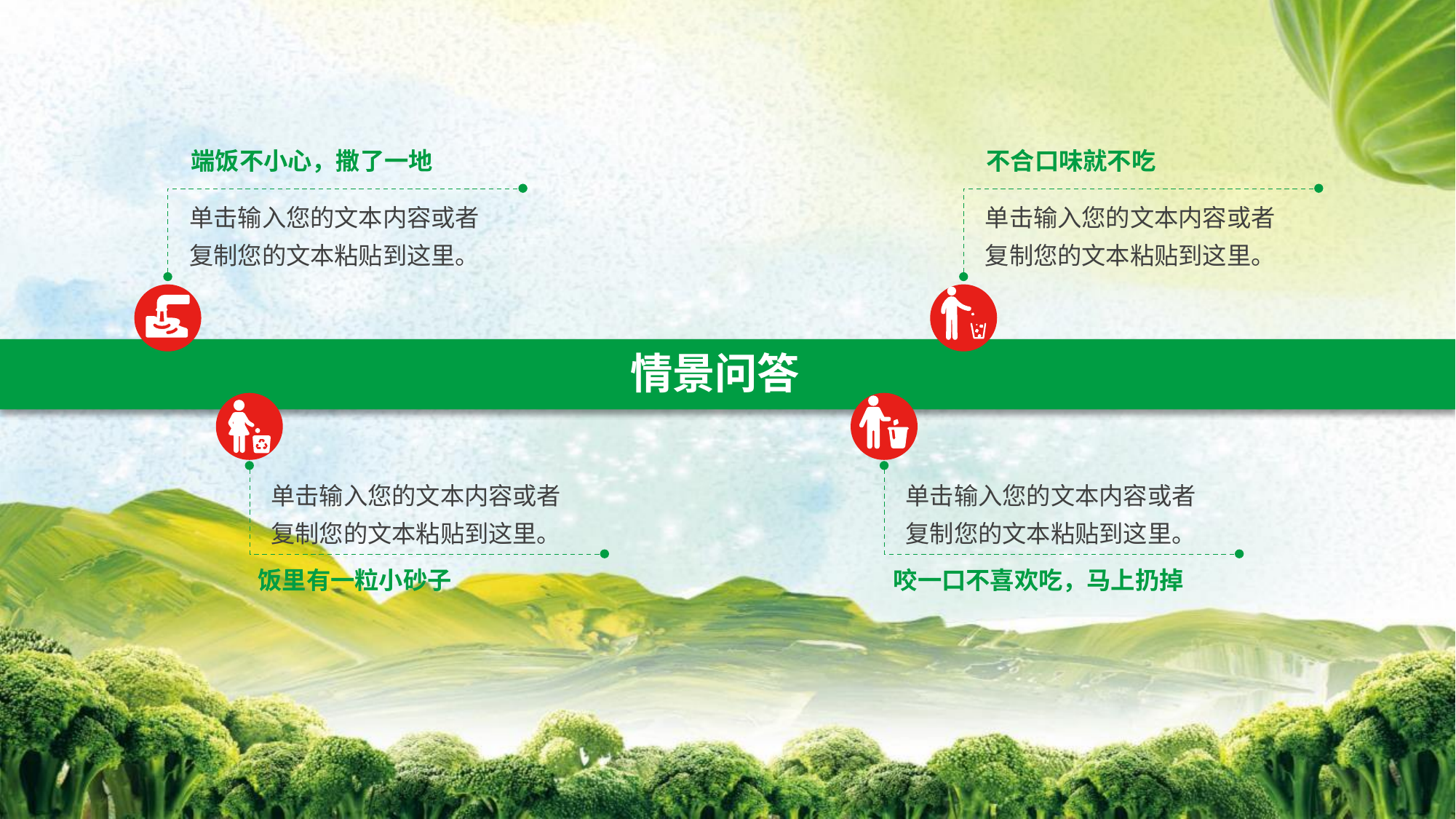

端饭不小心，撒了一地

单击输入您的文本内容或者复制您的文本粘贴到这里。

不合口味就不吃

单击输入您的文本内容或者复制您的文本粘贴到这里。

情景问答

单击输入您的文本内容或者复制您的文本粘贴到这里。
饭里有一粒小砂子

单击输入您的文本内容或者复制您的文本粘贴到这里。
咬一口不喜欢吃，马上扔掉